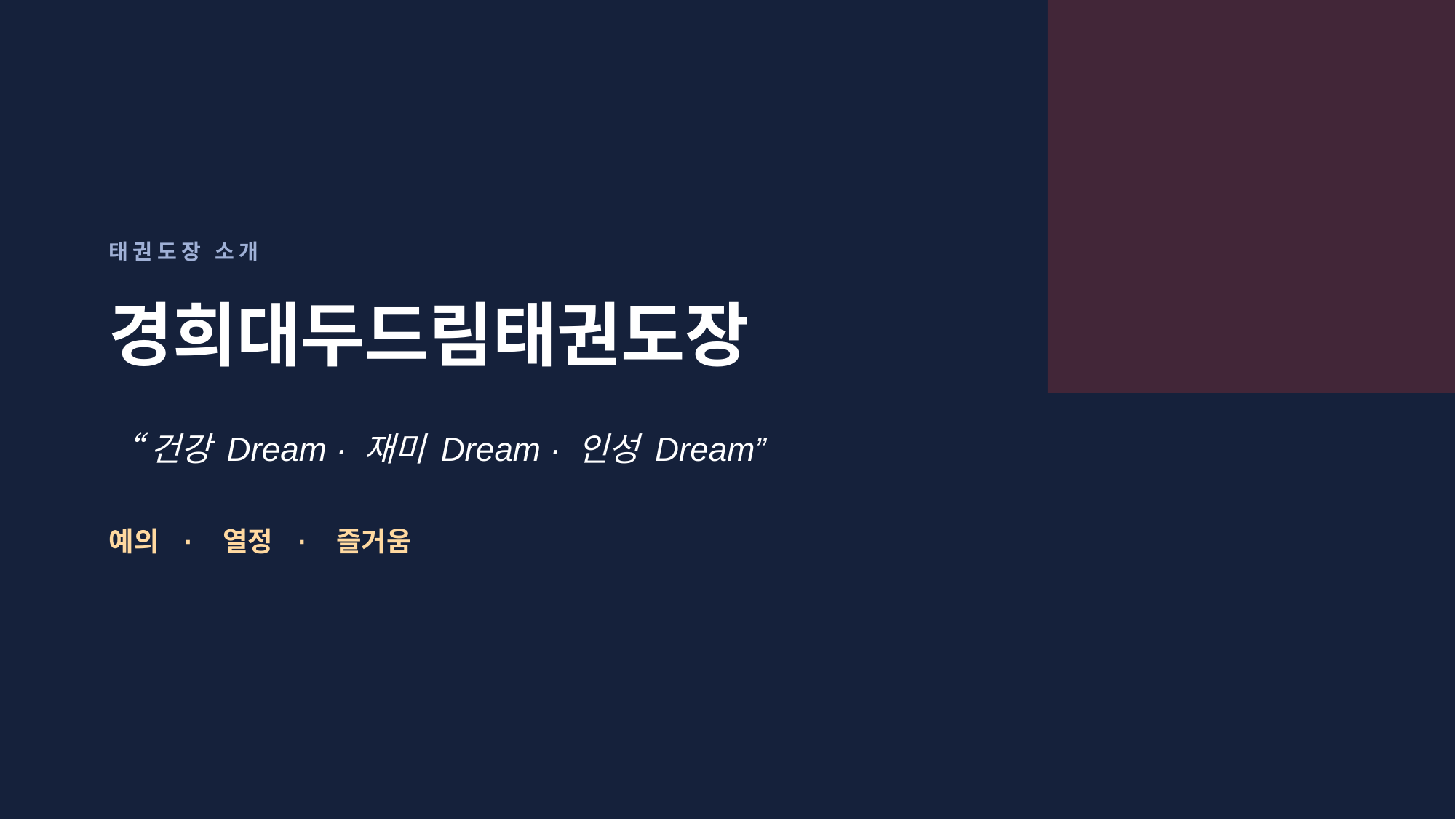

태권도장 소개
경희대두드림태권도장
“건강 Dream · 재미 Dream · 인성 Dream”
예의   ·   열정   ·   즐거움